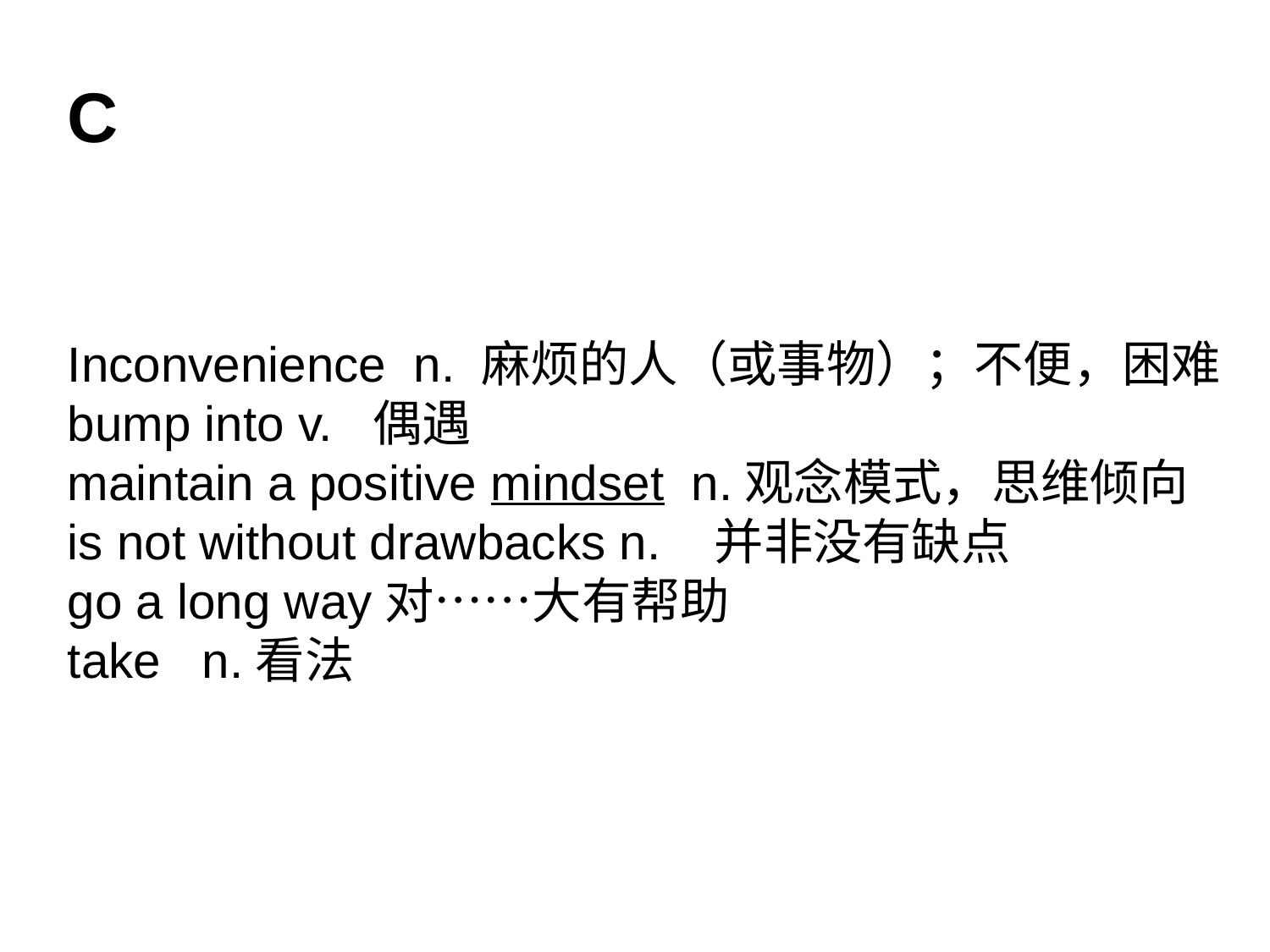

C
Inconvenience  n. 麻烦的人（或事物）；不便，困难
bump into v.  偶遇
maintain a positive mindset  n.观念模式，思维倾向
is not without drawbacks n.   并非没有缺点
go a long way对……大有帮助
take   n.看法